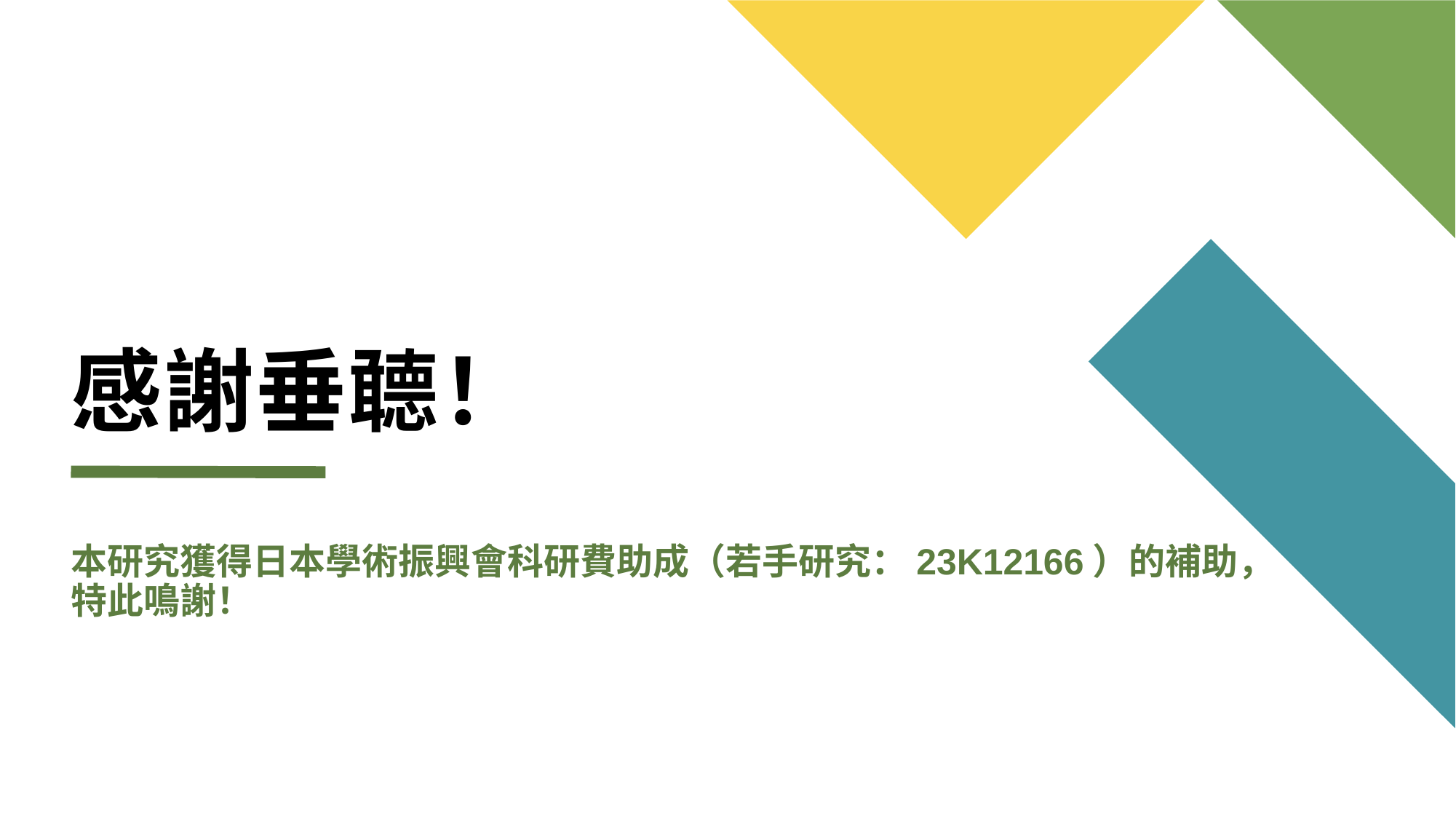

# 感謝垂聼！
本研究獲得日本學術振興會科研費助成（若手研究：23K12166）的補助，特此鳴謝！